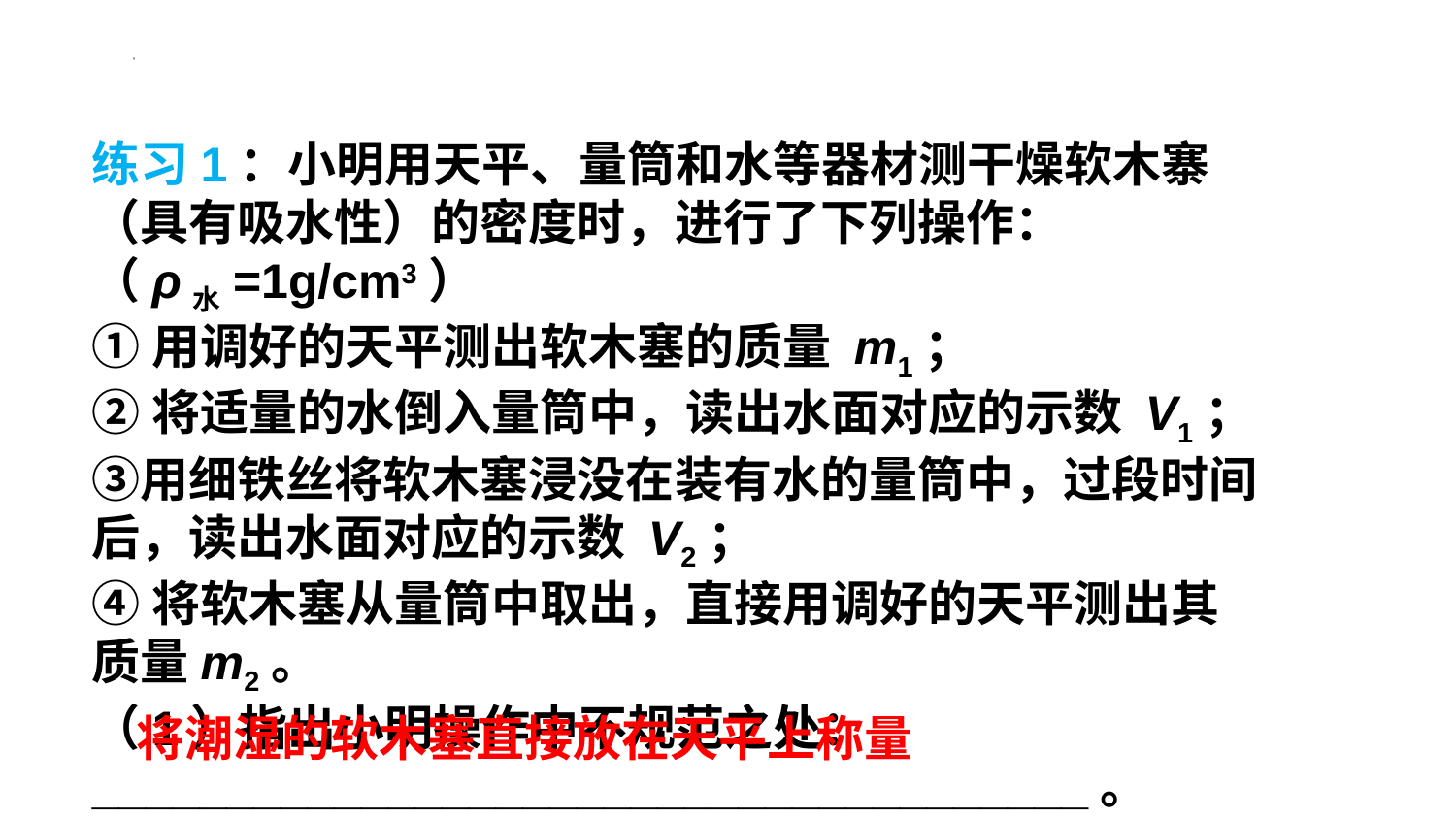

练习1：小明用天平、量筒和水等器材测干燥软木寨
（具有吸水性）的密度时，进行了下列操作：
（ρ水=1g/cm3）
①用调好的天平测出软木塞的质量 m1；
②将适量的水倒入量筒中，读出水面对应的示数 V1；③用细铁丝将软木塞浸没在装有水的量筒中，过段时间后，读出水面对应的示数 V2；
④将软木塞从量筒中取出，直接用调好的天平测出其质量m2。
（1）指出小明操作中不规范之处：
_____________________________________。
将潮湿的软木塞直接放在天平上称量